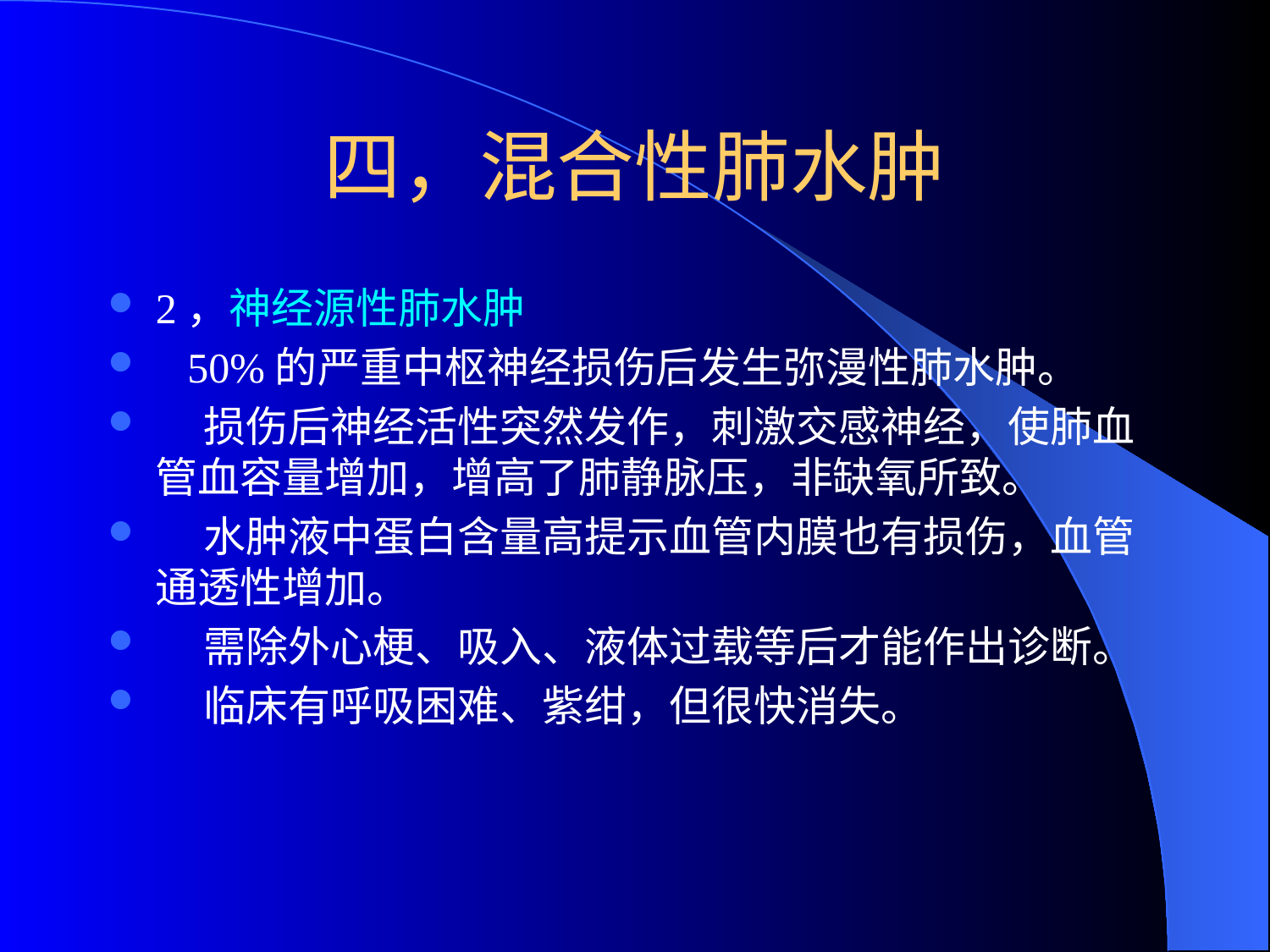

# 四，混合性肺水肿
2，神经源性肺水肿
   50%的严重中枢神经损伤后发生弥漫性肺水肿。
    损伤后神经活性突然发作，刺激交感神经，使肺血管血容量增加，增高了肺静脉压，非缺氧所致。
    水肿液中蛋白含量高提示血管内膜也有损伤，血管通透性增加。
    需除外心梗、吸入、液体过载等后才能作出诊断。
    临床有呼吸困难、紫绀，但很快消失。